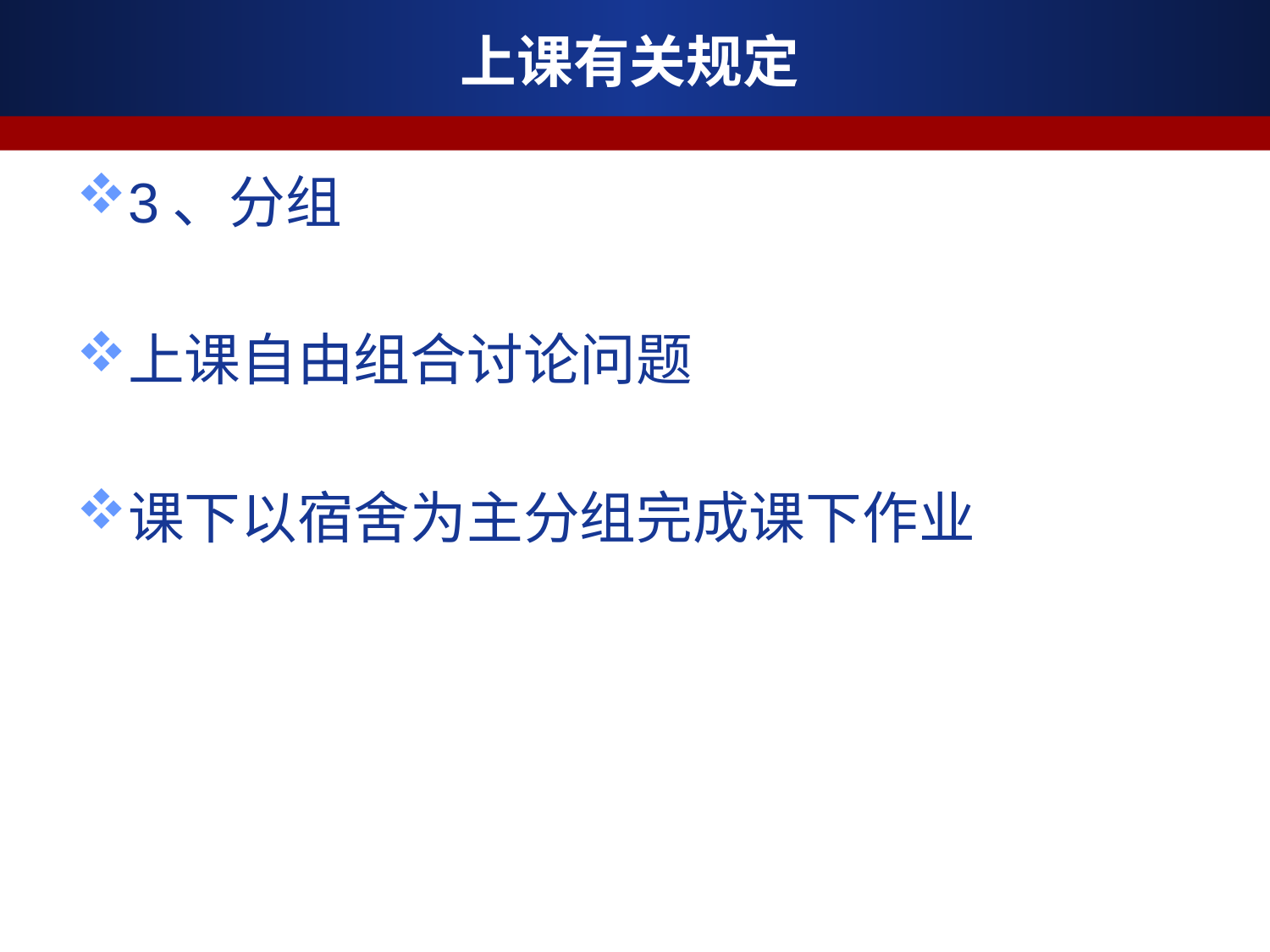

# 上课有关规定
3、分组

上课自由组合讨论问题

课下以宿舍为主分组完成课下作业